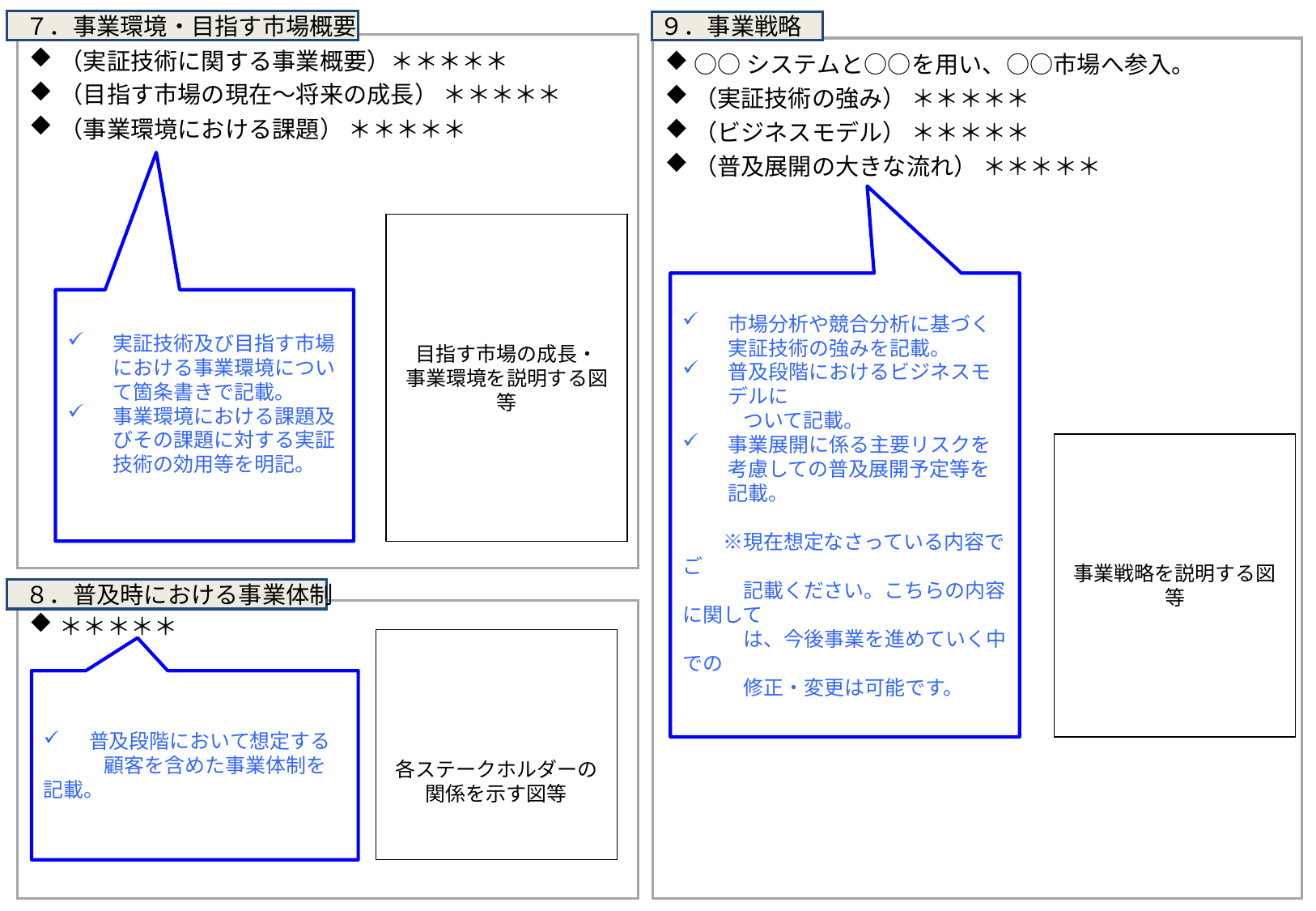

７．事業環境・目指す市場概要
９．事業戦略
（実証技術に関する事業概要）＊＊＊＊＊
（目指す市場の現在～将来の成長） ＊＊＊＊＊
（事業環境における課題） ＊＊＊＊＊

○○システムと○○を用い、○○市場へ参入。
（実証技術の強み） ＊＊＊＊＊
（ビジネスモデル） ＊＊＊＊＊
（普及展開の大きな流れ） ＊＊＊＊＊
作成日：２０○○年○月○日

目指す市場の成長・
事業環境を説明する図等

市場分析や競合分析に基づく実証技術の強みを記載。
普及段階におけるビジネスモデルに
　　　ついて記載。
事業展開に係る主要リスクを考慮しての普及展開予定等を記載。

　　※現在想定なさっている内容でご
　　　記載ください。こちらの内容に関して
　　　は、今後事業を進めていく中での
　　　修正・変更は可能です。
実証技術及び目指す市場における事業環境について箇条書きで記載。
事業環境における課題及びその課題に対する実証技術の効用等を明記。

事業戦略を説明する図等

 ８．普及時における事業体制
＊＊＊＊＊

各ステークホルダーの関係を示す図等

普及段階において想定する
　　　顧客を含めた事業体制を記載。